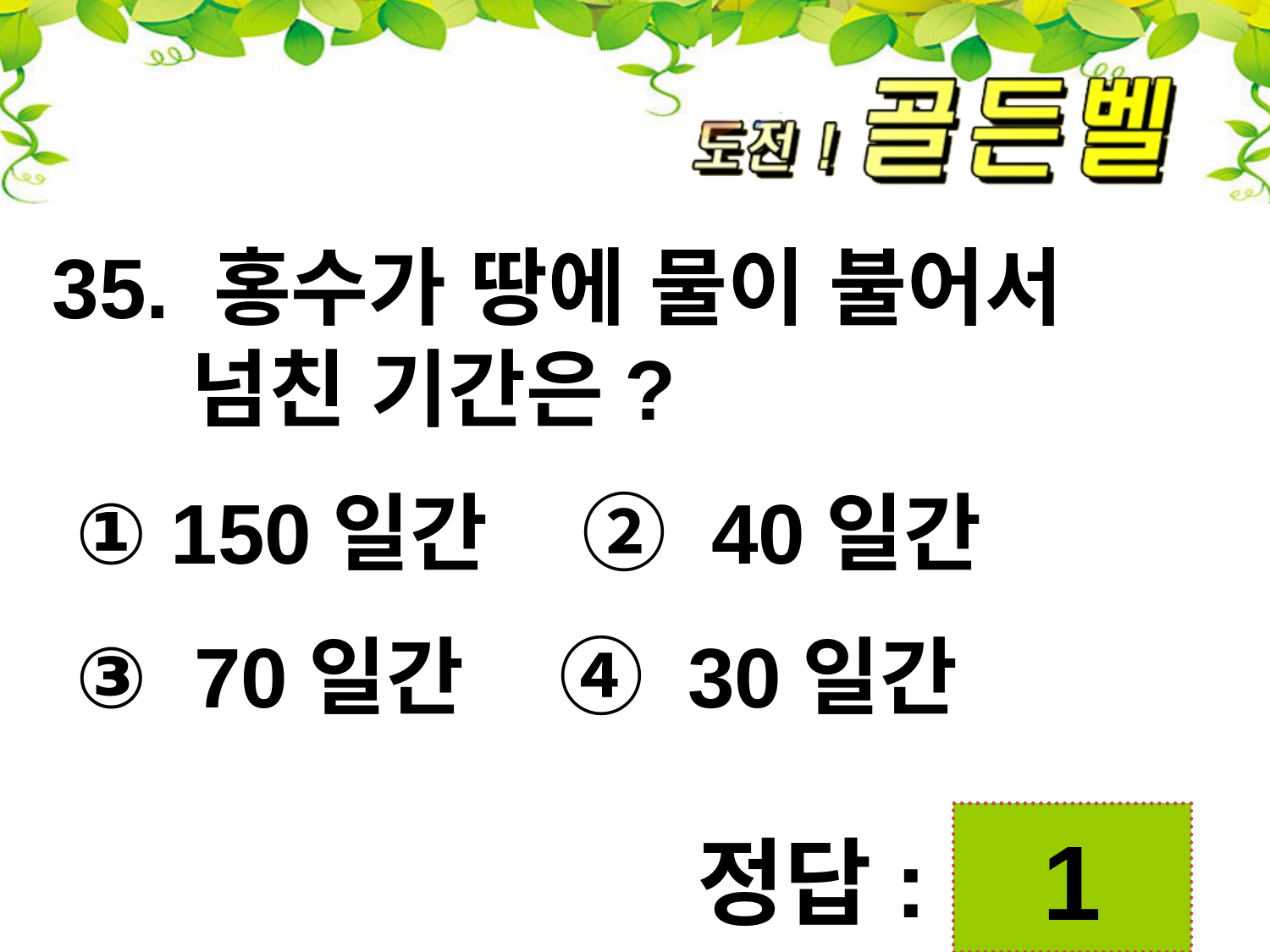

35. 홍수가 땅에 물이 불어서
     넘친 기간은?
 ① 150일간    ② 40일간
 ③  70일간    ④ 30일간
첨성대
1
정답: